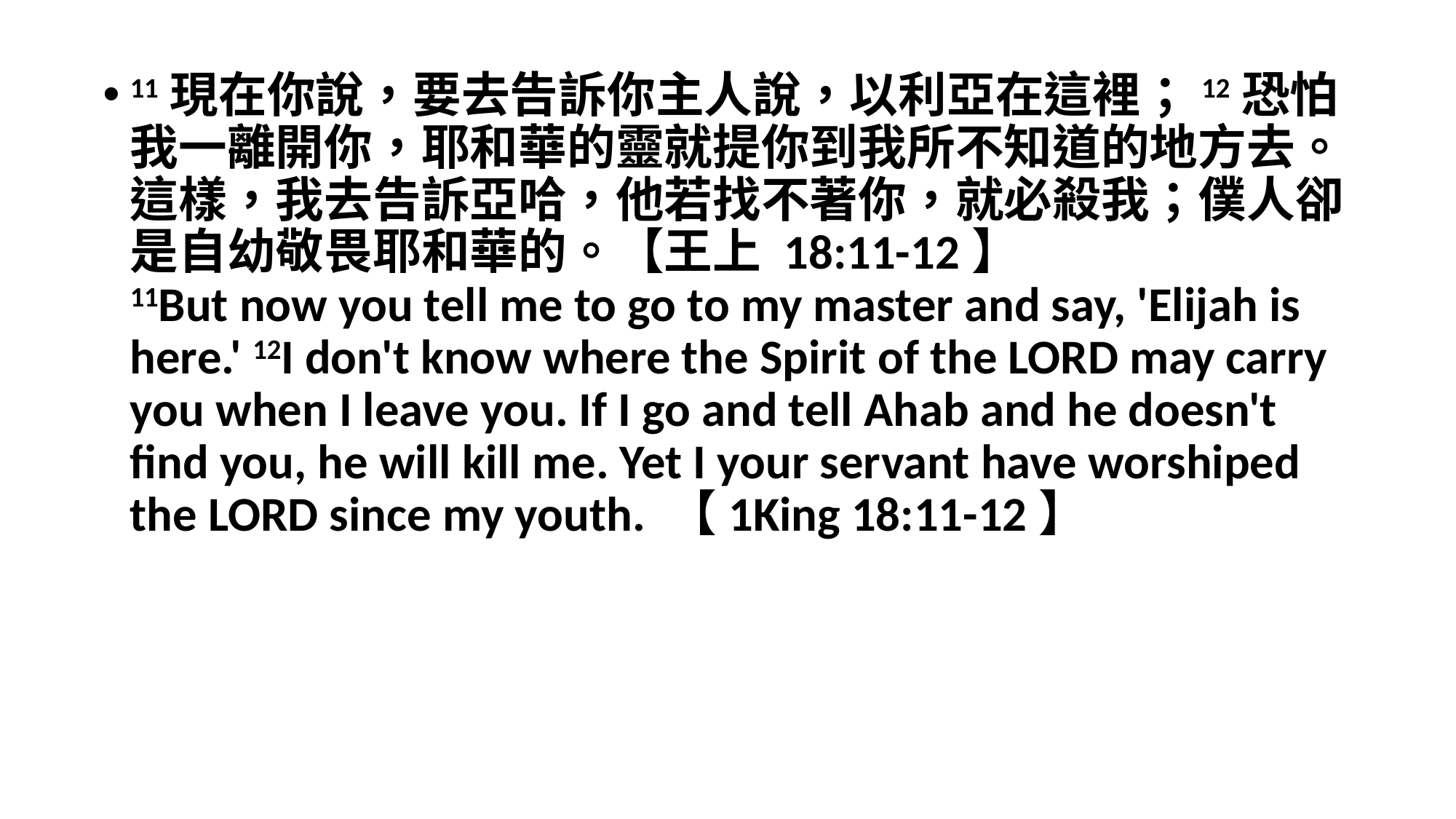

#
11現在你說，要去告訴你主人說，以利亞在這裡；12恐怕我一離開你，耶和華的靈就提你到我所不知道的地方去。這樣，我去告訴亞哈，他若找不著你，就必殺我；僕人卻是自幼敬畏耶和華的。【王上 18:11-12】
11But now you tell me to go to my master and say, 'Elijah is here.' 12I don't know where the Spirit of the LORD may carry you when I leave you. If I go and tell Ahab and he doesn't find you, he will kill me. Yet I your servant have worshiped the LORD since my youth. 【1King 18:11-12】